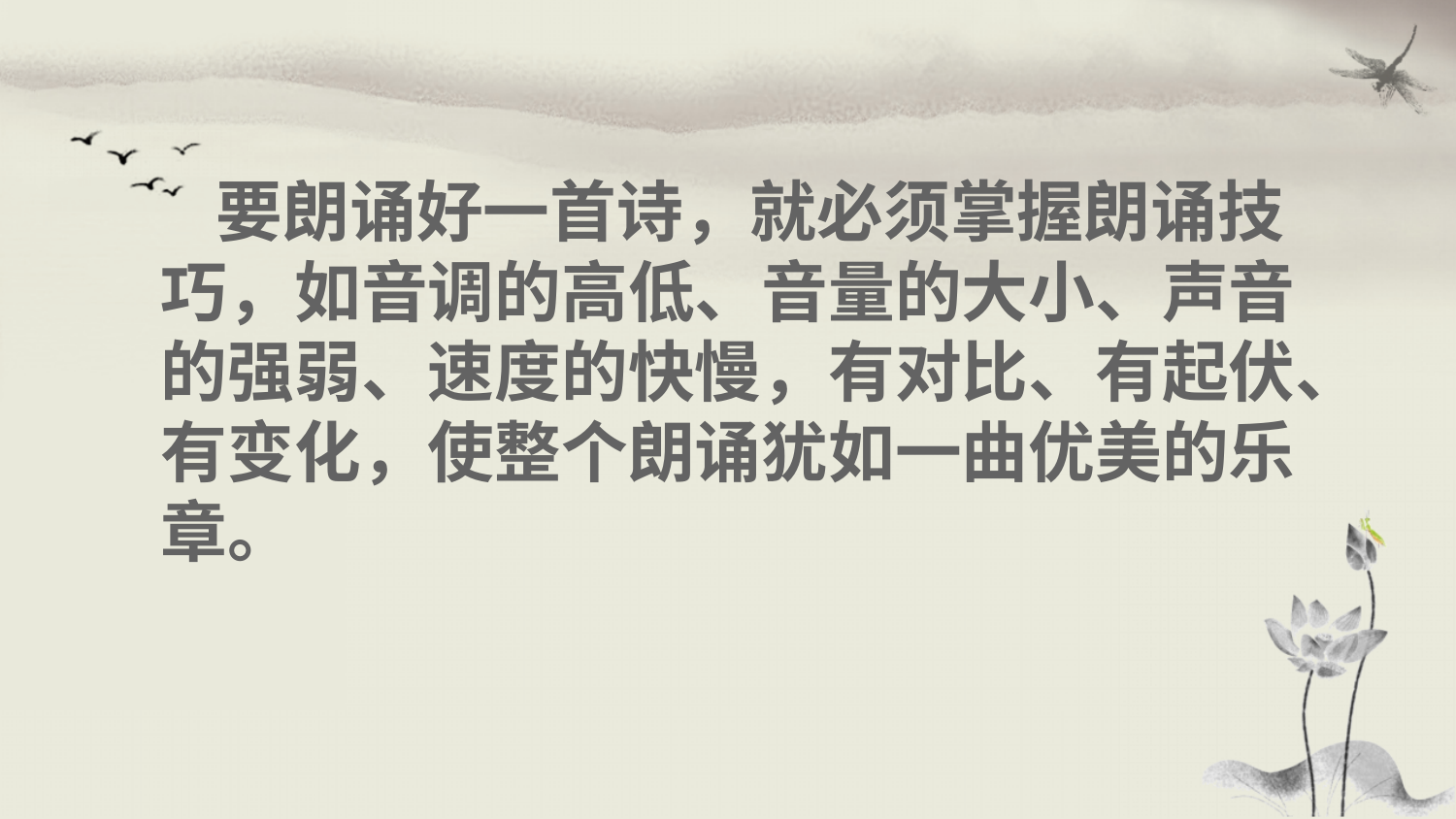

要朗诵好一首诗，就必须掌握朗诵技巧，如音调的高低、音量的大小、声音的强弱、速度的快慢，有对比、有起伏、有变化，使整个朗诵犹如一曲优美的乐章。